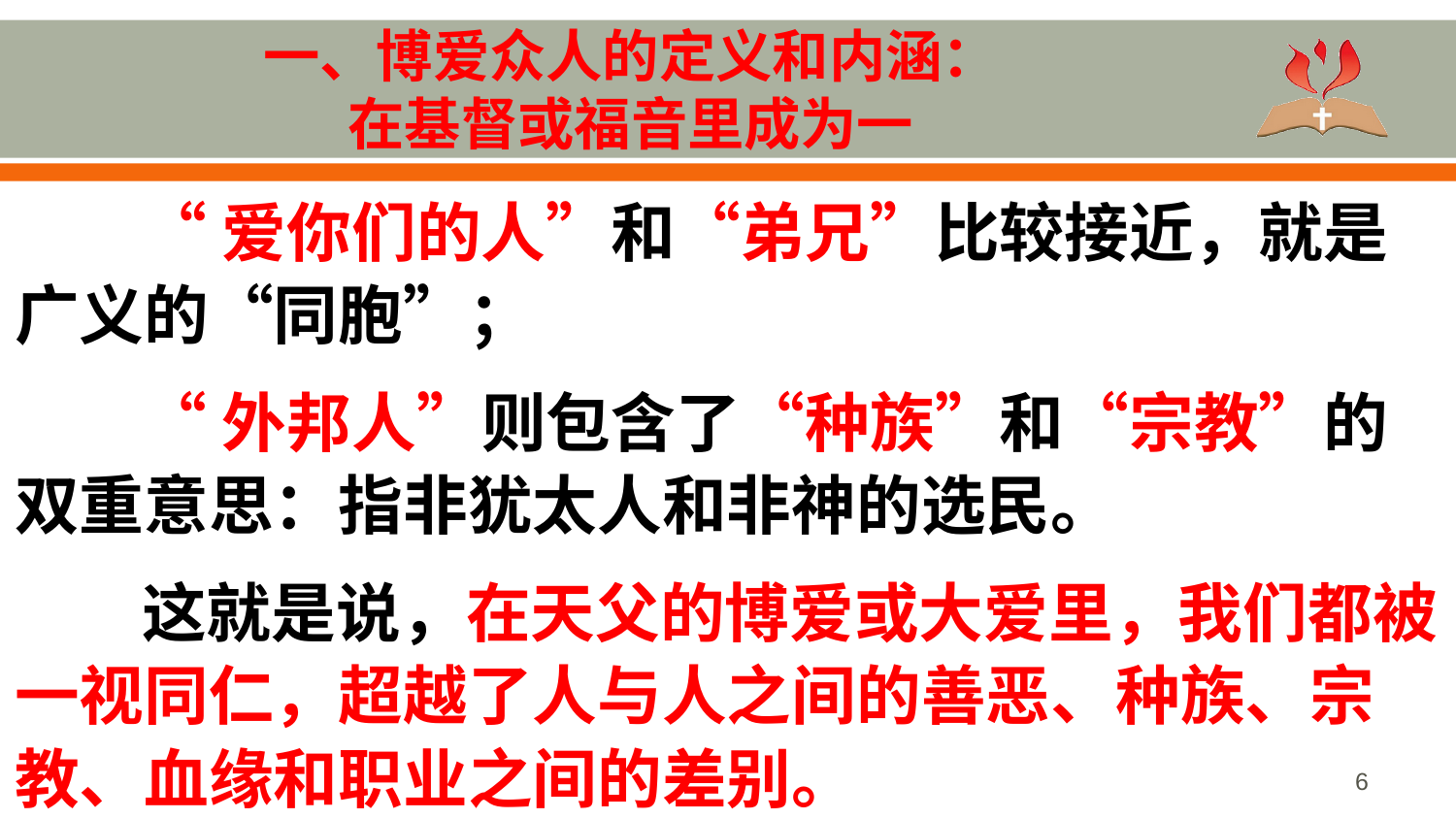

# 一、博爱众人的定义和内涵： 在基督或福音里成为一
“爱你们的人”和“弟兄”比较接近，就是广义的“同胞”；
“外邦人”则包含了“种族”和“宗教”的双重意思：指非犹太人和非神的选民。
这就是说，在天父的博爱或大爱里，我们都被一视同仁，超越了人与人之间的善恶、种族、宗教、血缘和职业之间的差别。

6